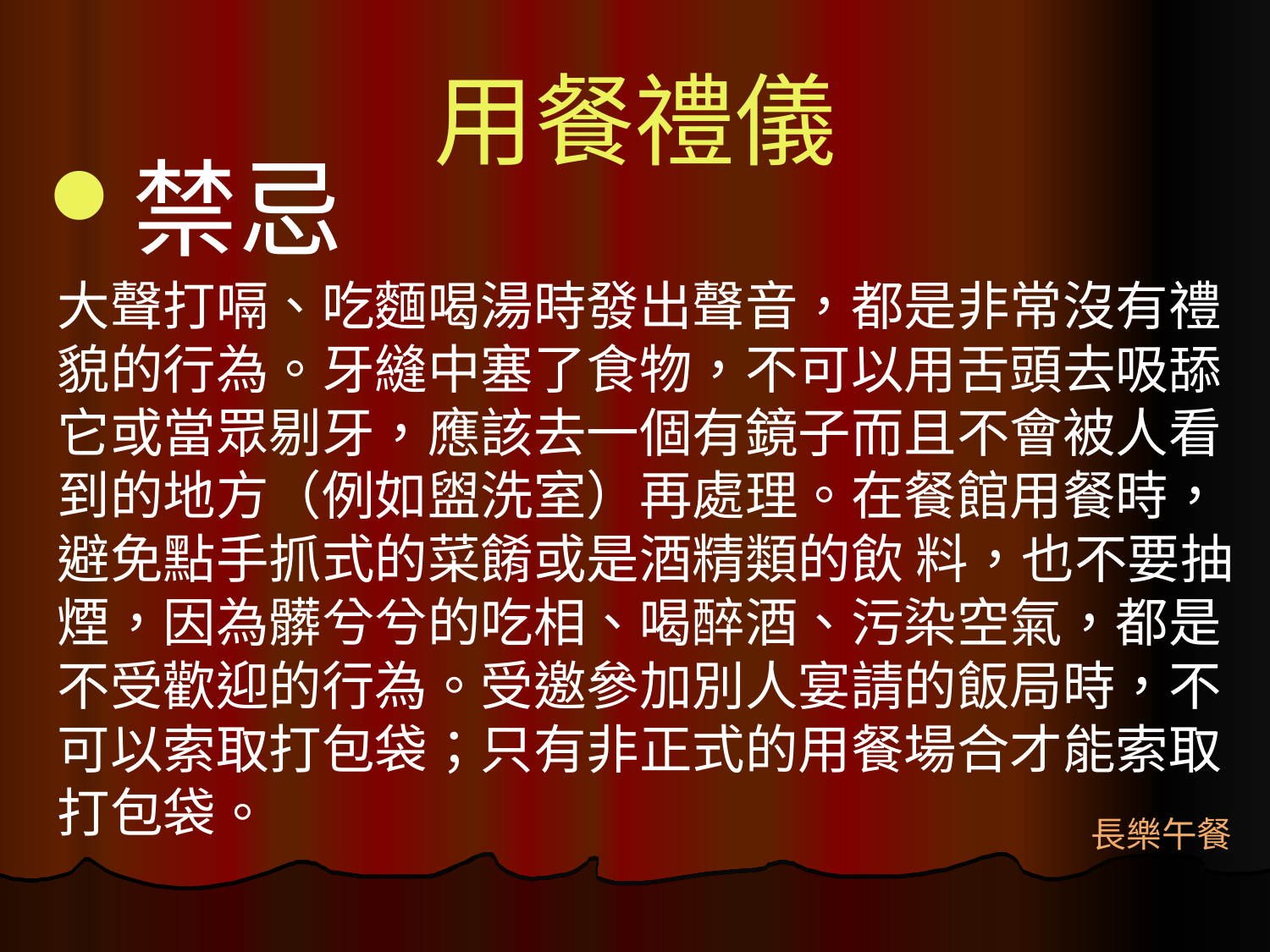

# 用餐禮儀
禁忌
大聲打嗝、吃麵喝湯時發出聲音，都是非常沒有禮貌的行為。牙縫中塞了食物，不可以用舌頭去吸舔它或當眾剔牙，應該去一個有鏡子而且不會被人看到的地方（例如盥洗室）再處理。在餐館用餐時，避免點手抓式的菜餚或是酒精類的飲 料，也不要抽煙，因為髒兮兮的吃相、喝醉酒、污染空氣，都是不受歡迎的行為。受邀參加別人宴請的飯局時，不可以索取打包袋；只有非正式的用餐場合才能索取打包袋。
長樂午餐